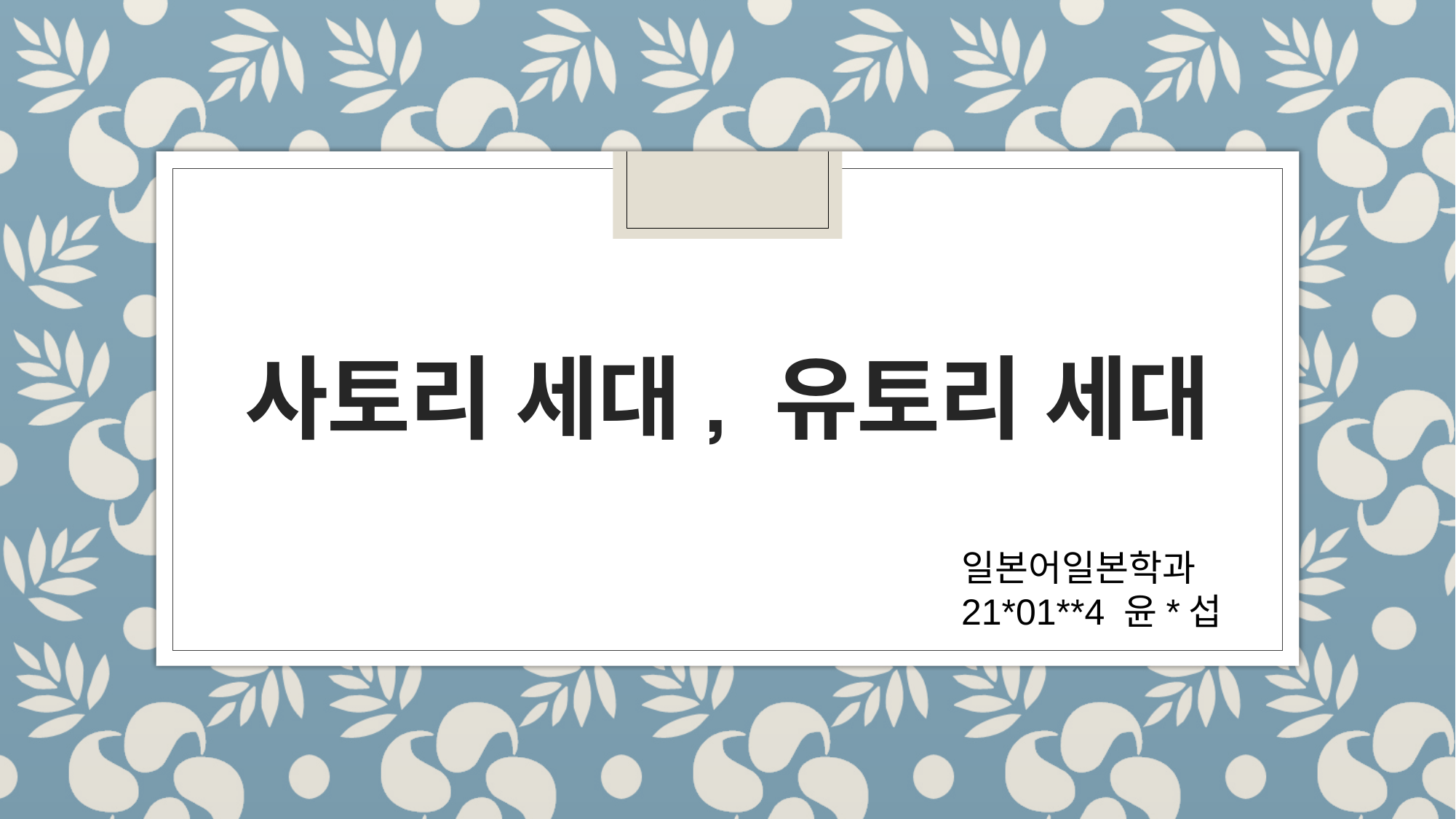

# 사토리 세대, 유토리 세대
일본어일본학과
21*01**4 윤*섭